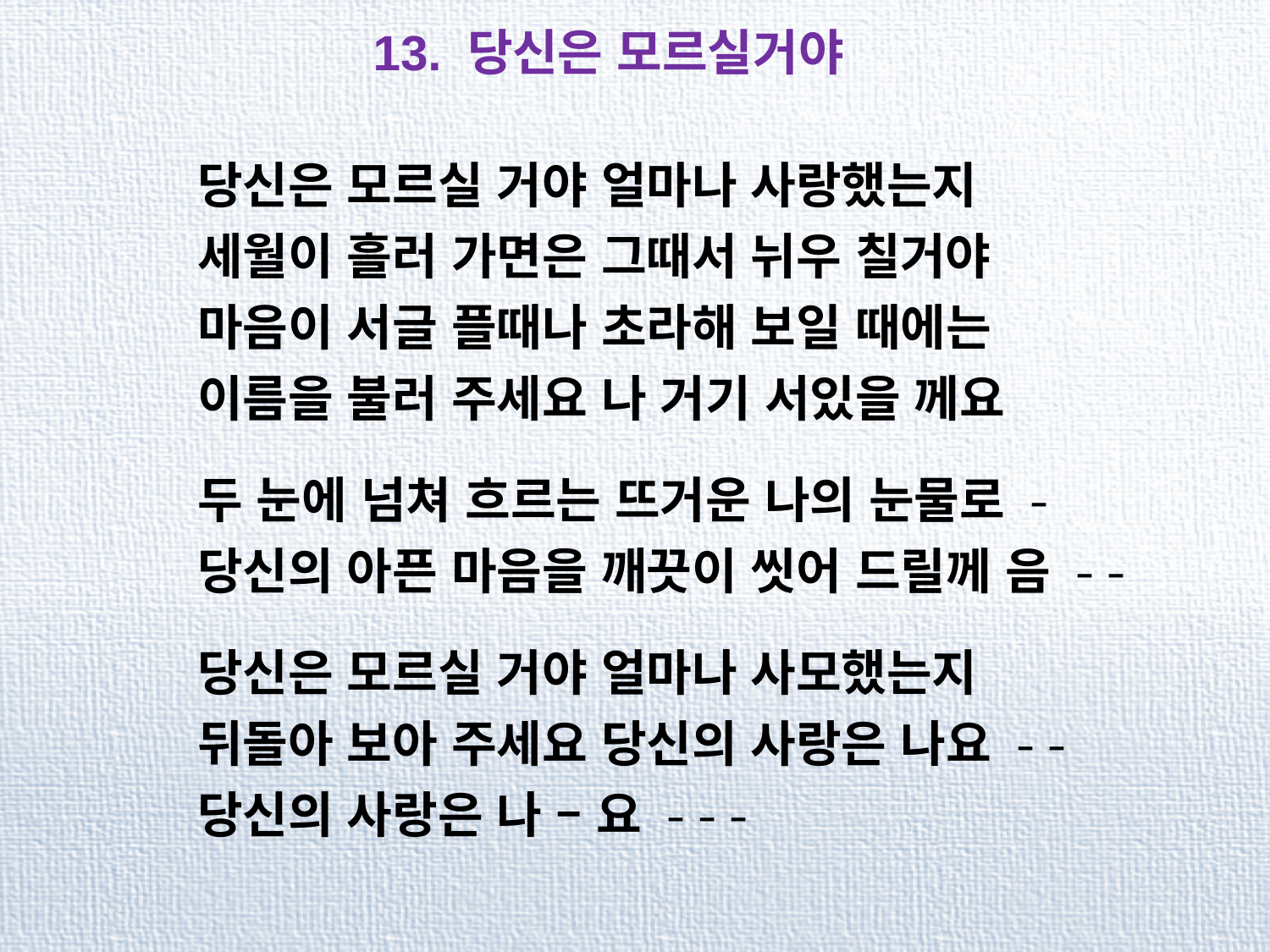

13. 당신은 모르실거야
당신은 모르실 거야 얼마나 사랑했는지
세월이 흘러 가면은 그때서 뉘우 칠거야
마음이 서글 플때나 초라해 보일 때에는
이름을 불러 주세요 나 거기 서있을 께요

두 눈에 넘쳐 흐르는 뜨거운 나의 눈물로 -
당신의 아픈 마음을 깨끗이 씻어 드릴께 음 - -

당신은 모르실 거야 얼마나 사모했는지
뒤돌아 보아 주세요 당신의 사랑은 나요 - -
당신의 사랑은 나 – 요 - - -